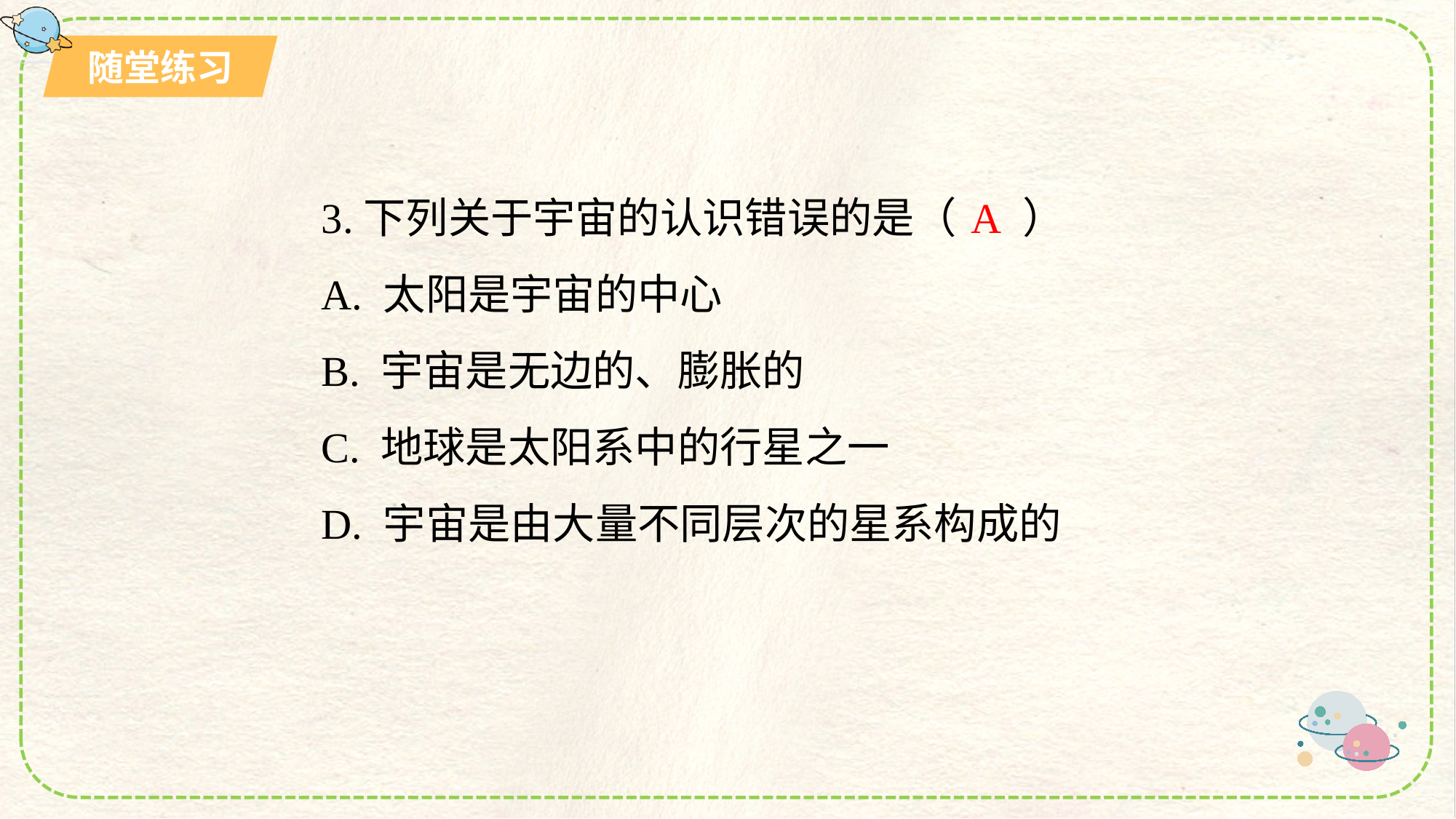

3.下列关于宇宙的认识错误的是（       ）
A. 太阳是宇宙的中心
B. 宇宙是无边的、膨胀的
C. 地球是太阳系中的行星之一
D. 宇宙是由大量不同层次的星系构成的
A